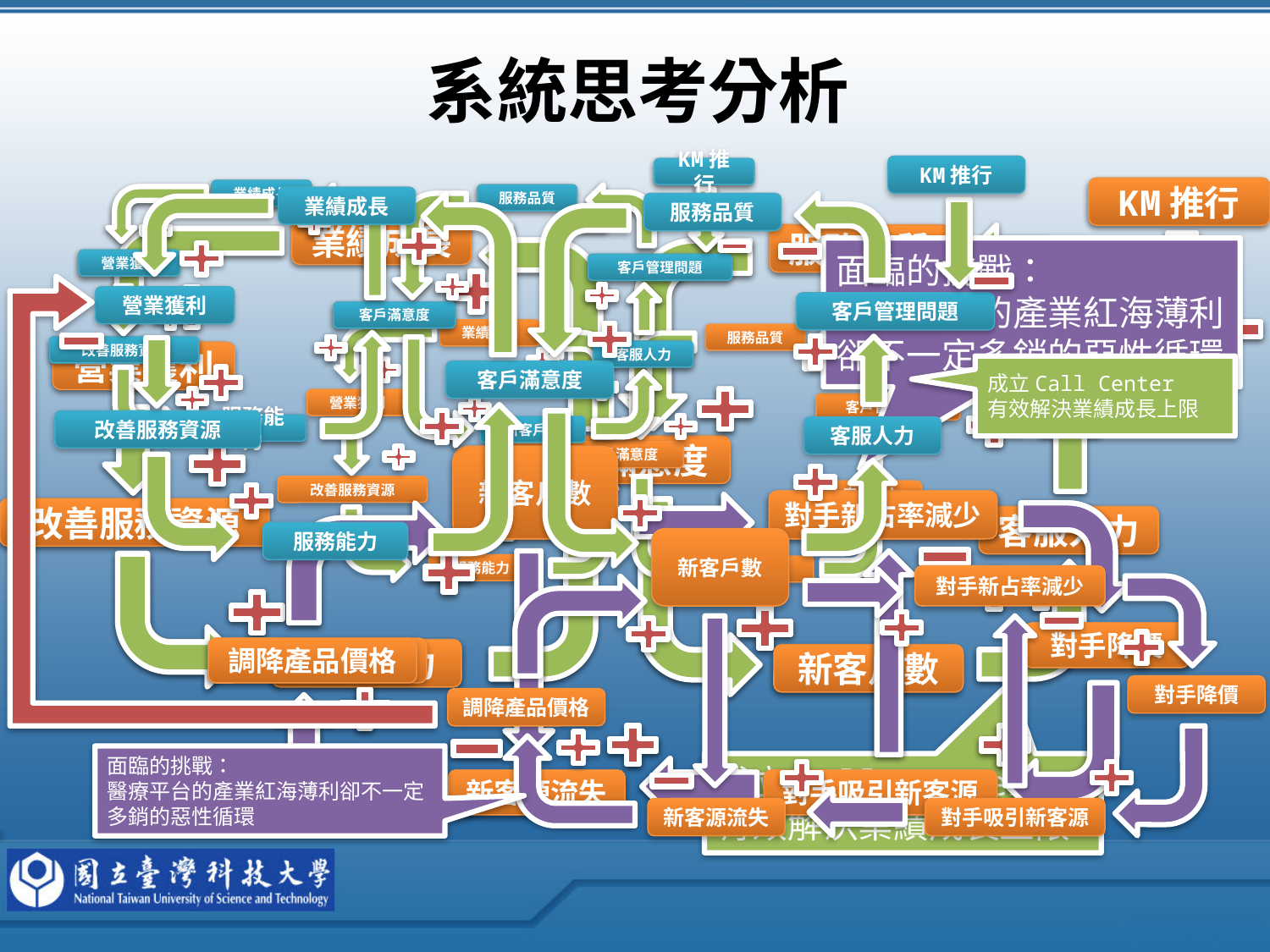

# 系統思考分析
KM推行

業績成長

服務品質

營業獲利
客戶管理問題

客戶滿意度

改善服務資源

客服人力

服務能力
KM推行

業績成長

服務品質

營業獲利
客戶管理問題

客戶滿意度

改善服務資源

客服人力

服務能力
KM推行

業績成長

服務品質

營業獲利
客戶管理問題

客戶滿意度

改善服務資源

客服人力

服務能力
KM推行
KM推行

業績成長

服務品質

營業獲利
客戶管理問題

客戶滿意度

改善服務資源

客服人力

服務能力
新客戶數

業績成長

服務品質

面臨的挑戰：
醫療平台的產業紅海薄利卻不一定多銷的惡性循環

KM推行

業績成長

服務品質

營業獲利
客戶管理問題

客戶滿意度

改善服務資源

客服人力

服務能力
新客戶數

營業獲利
客戶管理問題
成立Call Center
有效解決業績成長上限

新客戶數

客戶滿意度
新客戶數
對手新占率減少

對手降價
調降產品價格

新客源流失
對手吸引新客源
新客戶數

對手新占率減少

改善服務資源

客服人力

新客戶數
對手新占率減少

對手降價
調降產品價格

新客源流失
對手吸引新客源

對手降價
調降產品價格
服務能力
新客戶數

面臨的挑戰：
醫療平台的產業紅海薄利卻不一定多銷的惡性循環
成立Call Center
有效解決業績成長上限

新客源流失
對手吸引新客源